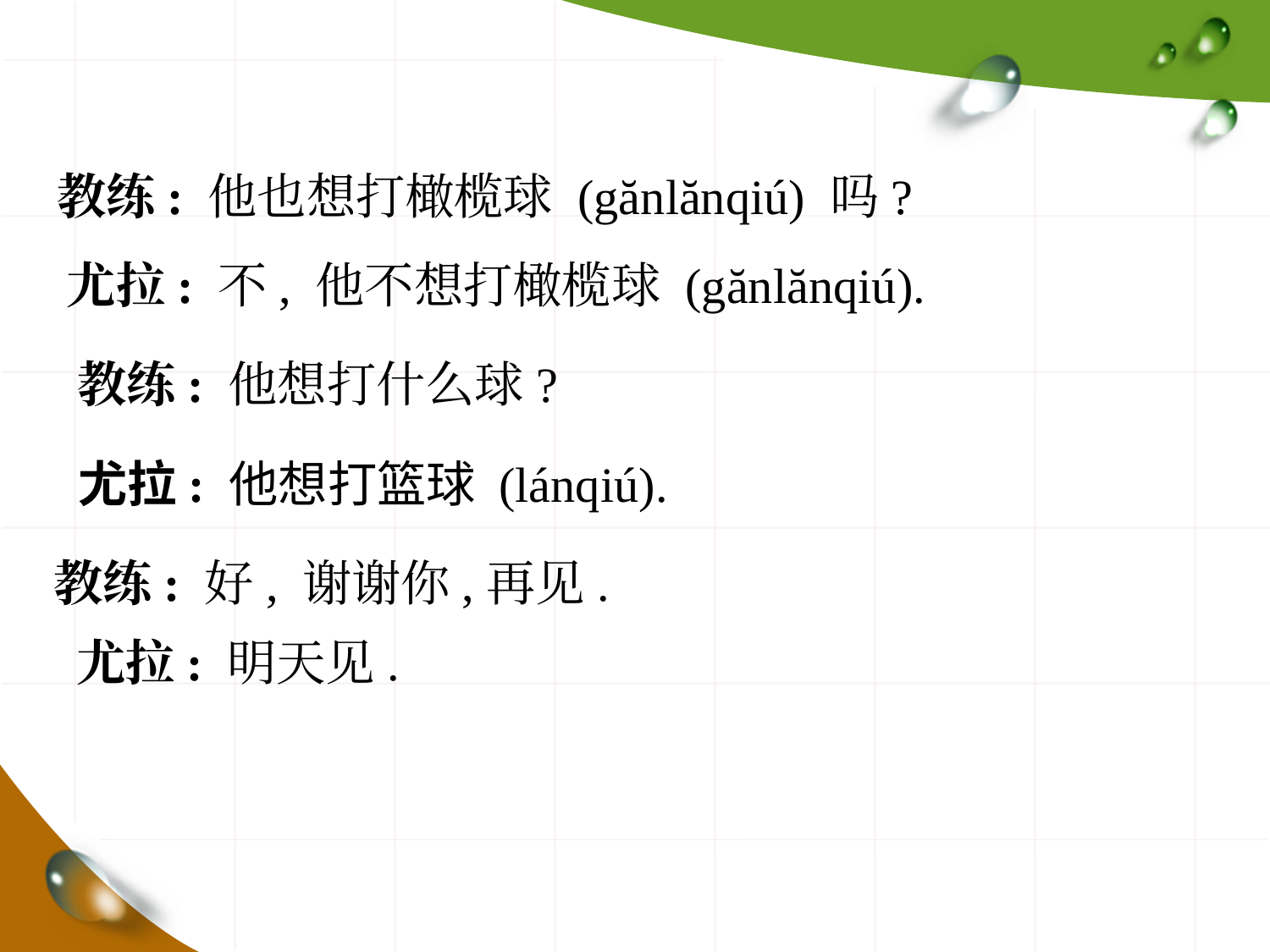

教练: 他也想打橄榄球 (gănlănqiú) 吗?
尤拉: 不, 他不想打橄榄球 (gănlănqiú).
教练: 他想打什么球?
尤拉: 他想打篮球 (lánqiú).
教练: 好, 谢谢你,再见.
尤拉: 明天见.